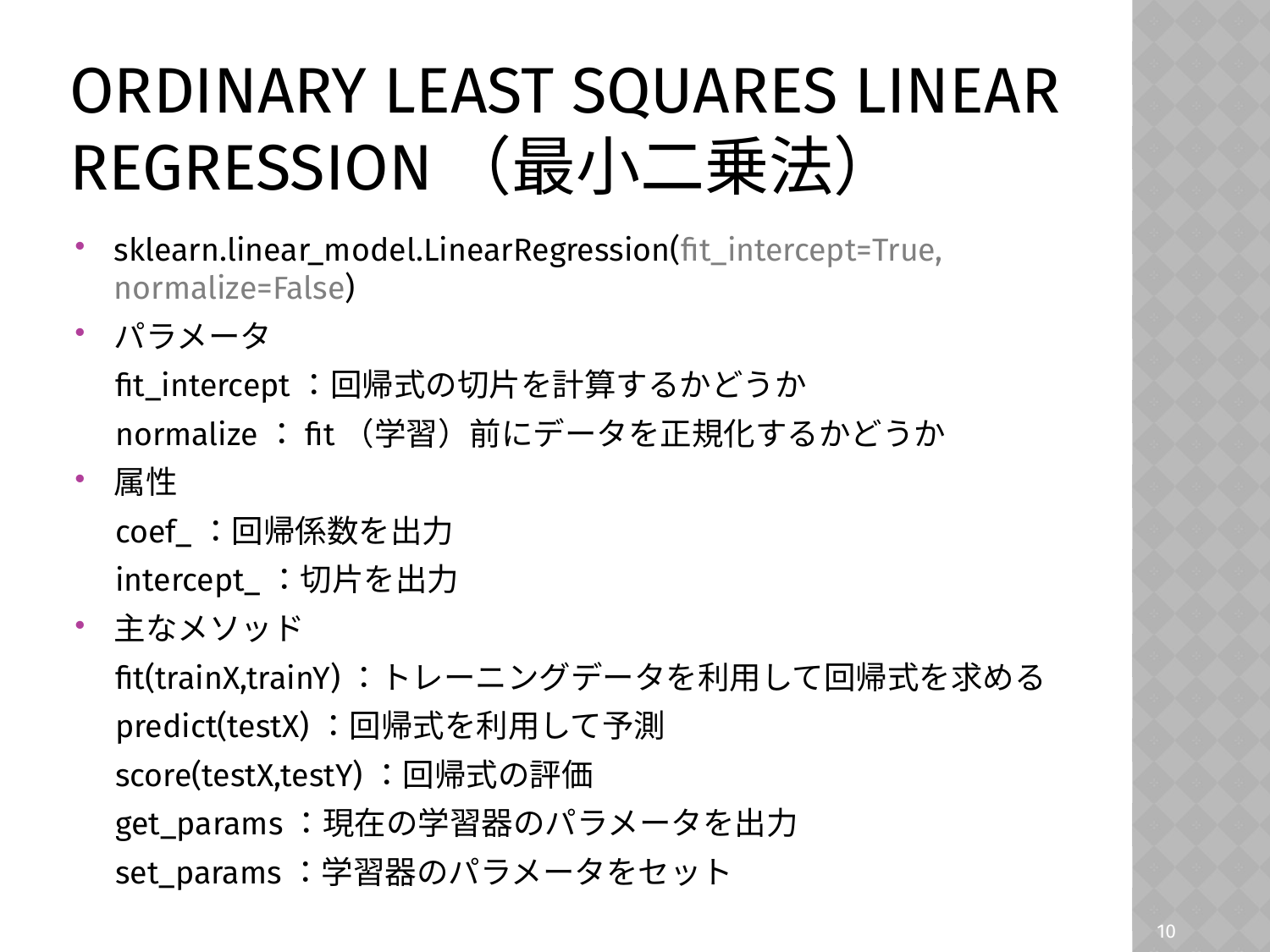

# Ordinary least squares Linear Regression（最小二乗法）
sklearn.linear_model.LinearRegression(fit_intercept=True, normalize=False)
パラメータ
　fit_intercept：回帰式の切片を計算するかどうか
　normalize：fit（学習）前にデータを正規化するかどうか
属性
　coef_：回帰係数を出力
　intercept_：切片を出力
主なメソッド
　fit(trainX,trainY)：トレーニングデータを利用して回帰式を求める
　predict(testX)：回帰式を利用して予測
　score(testX,testY)：回帰式の評価
　get_params：現在の学習器のパラメータを出力
　set_params：学習器のパラメータをセット
10